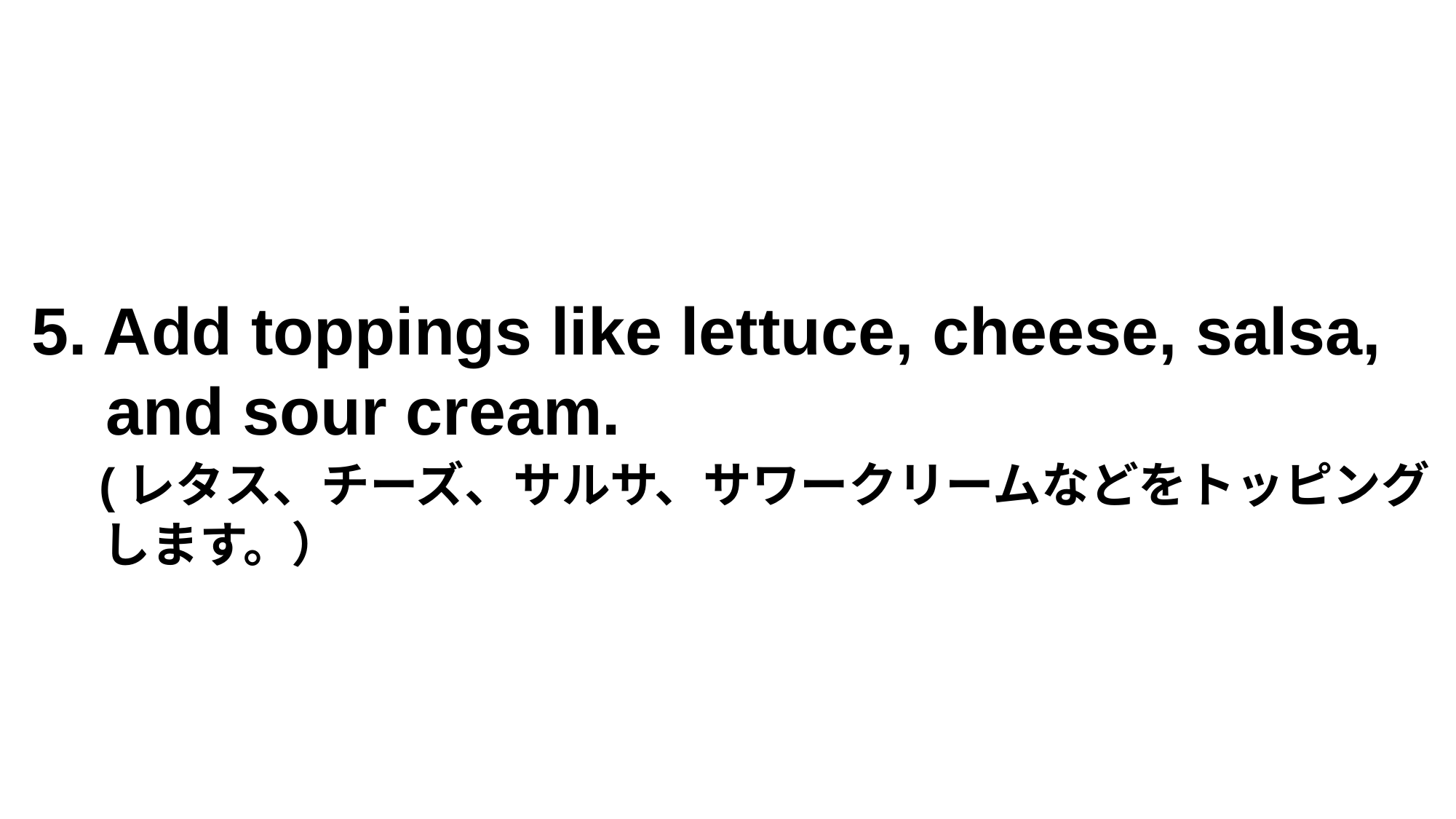

5. Add toppings like lettuce, cheese, salsa,
    and sour cream.
　(レタス、チーズ、サルサ、サワークリームなどをトッピング
　  します。）